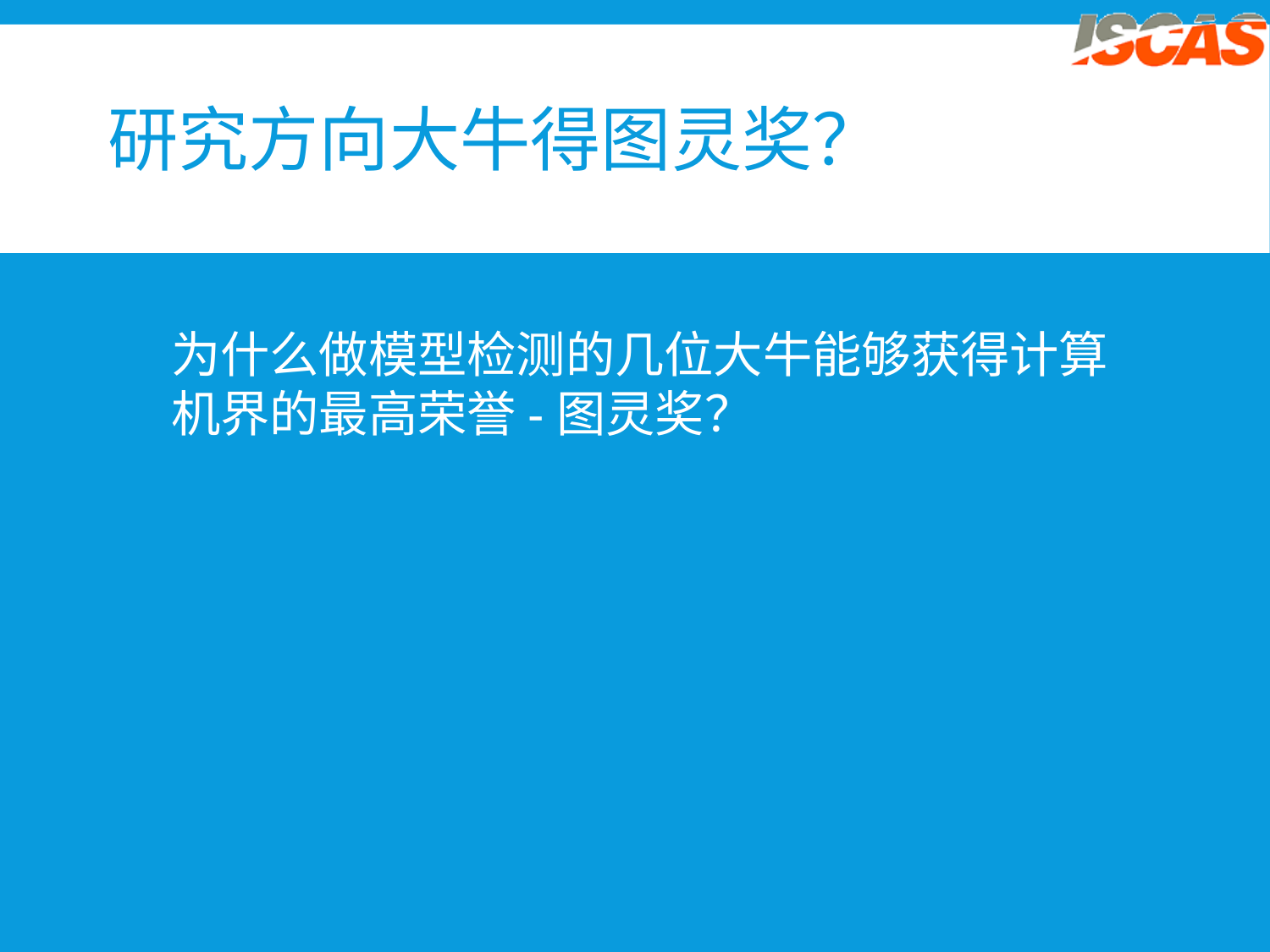

# 研究方向大牛得图灵奖？
为什么做模型检测的几位大牛能够获得计算机界的最高荣誉-图灵奖？